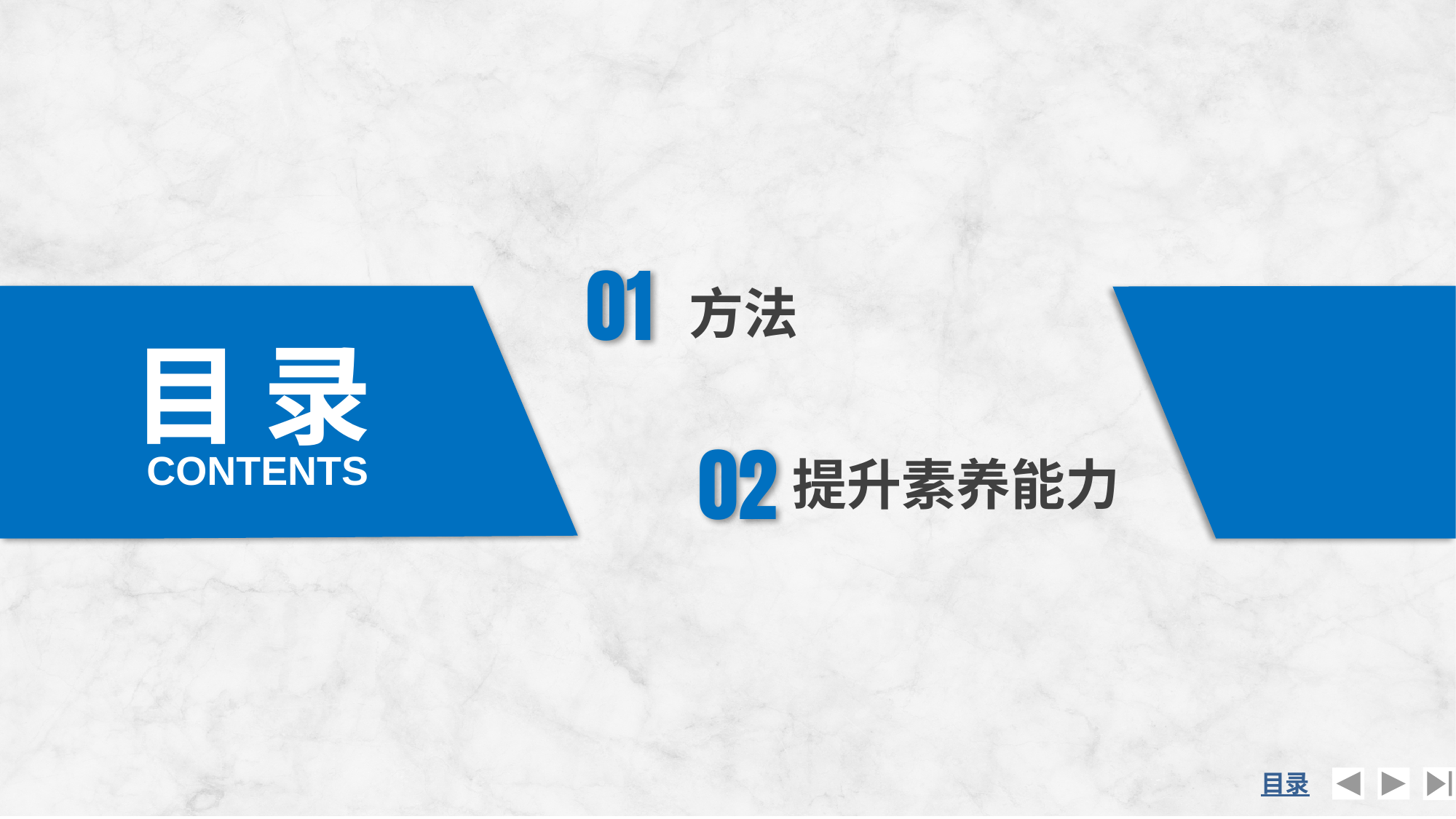

01
方法

目 录
02
提升素养能力
CONTENTS